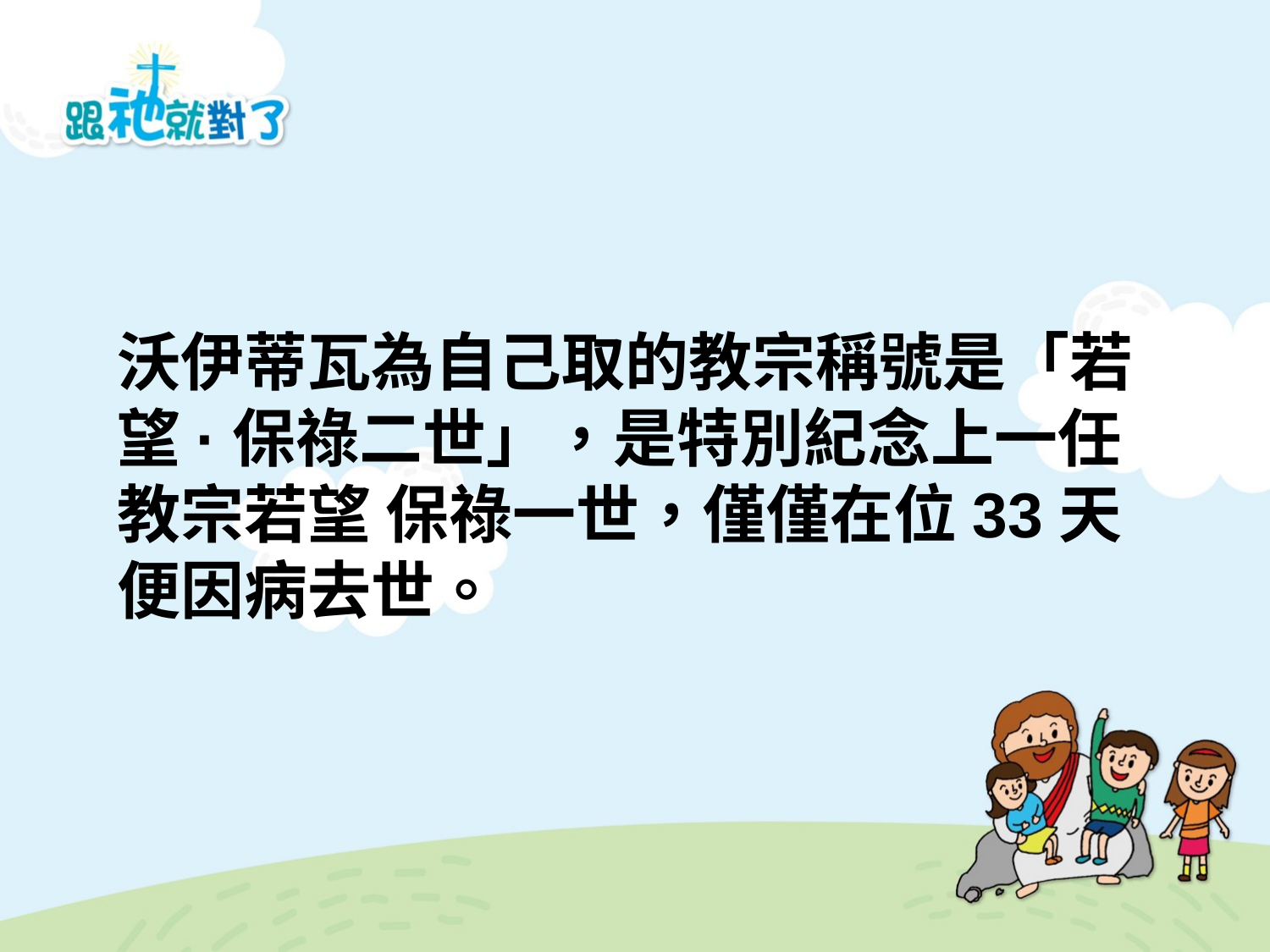

沃伊蒂瓦為自己取的教宗稱號是「若望·保祿二世」，是特別紀念上一任教宗若望 保祿一世，僅僅在位33天便因病去世。